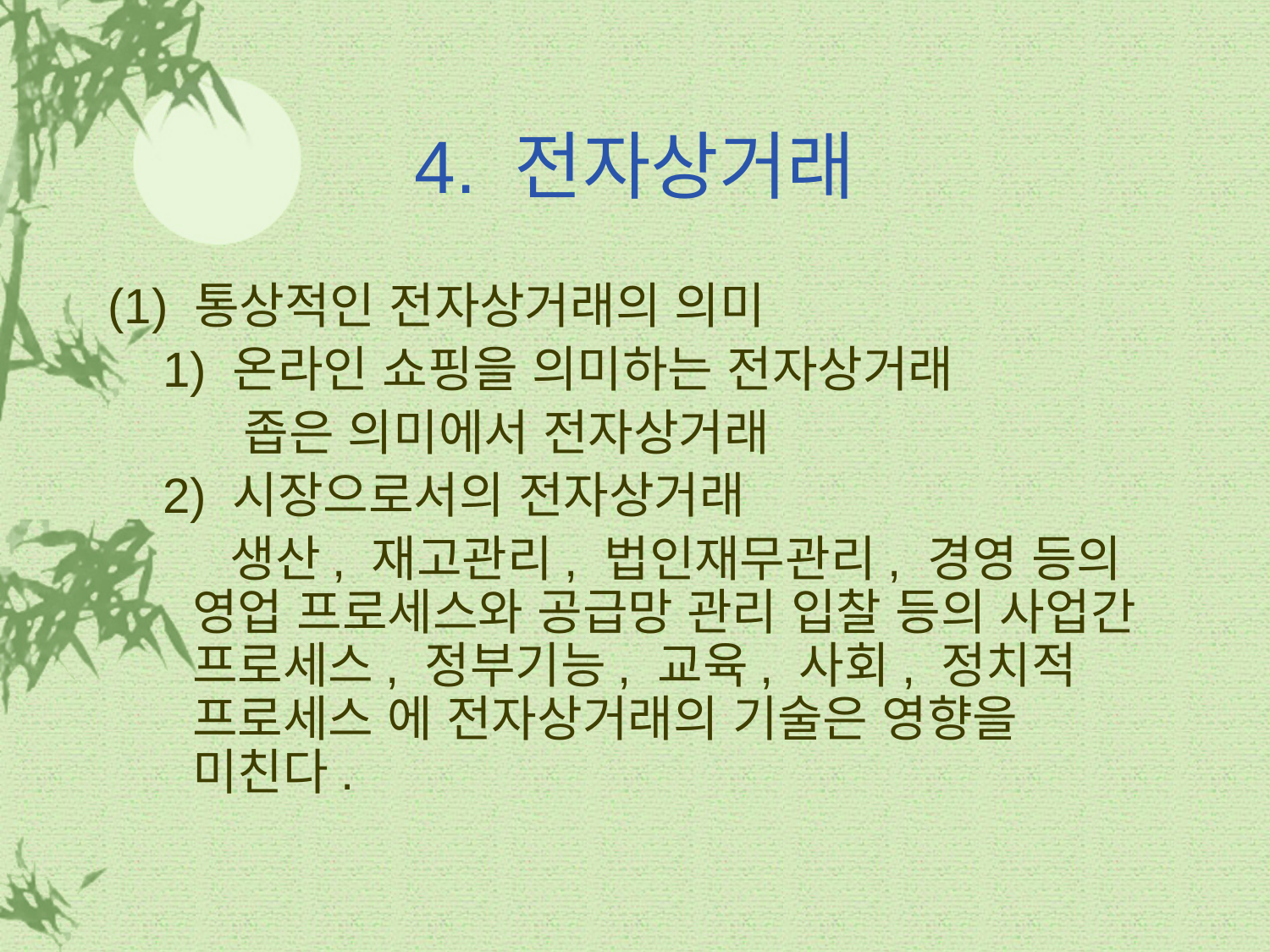

# 4. 전자상거래
(1) 통상적인 전자상거래의 의미
    1) 온라인 쇼핑을 의미하는 전자상거래
         좁은 의미에서 전자상거래
    2) 시장으로서의 전자상거래
        생산, 재고관리, 법인재무관리, 경영 등의 영업 프로세스와 공급망 관리 입찰 등의 사업간 프로세스, 정부기능, 교육, 사회, 정치적 프로세스 에 전자상거래의 기술은 영향을 미친다.